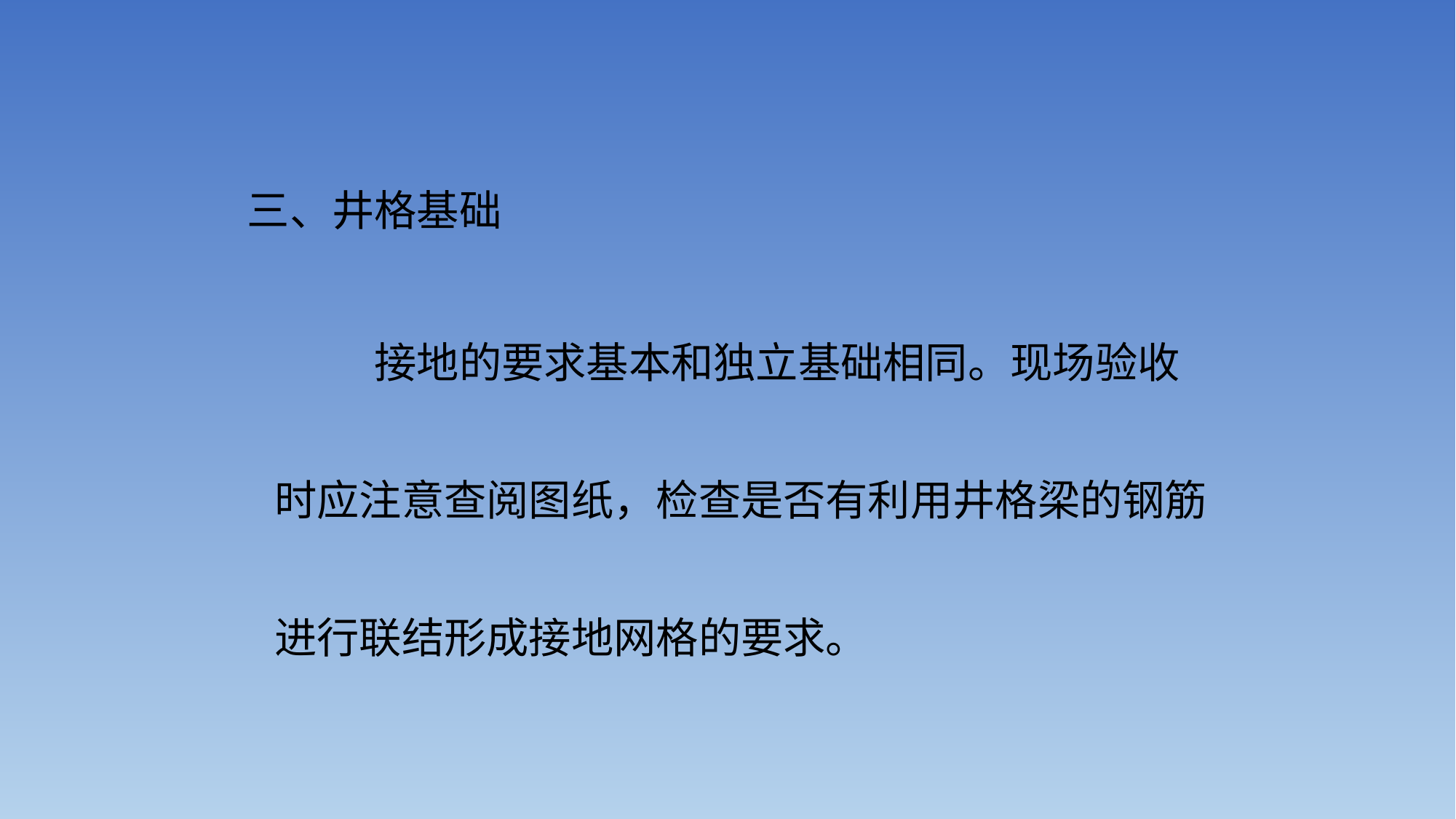

三、井格基础
　　　接地的要求基本和独立基础相同。现场验收时应注意查阅图纸，检查是否有利用井格梁的钢筋进行联结形成接地网格的要求。